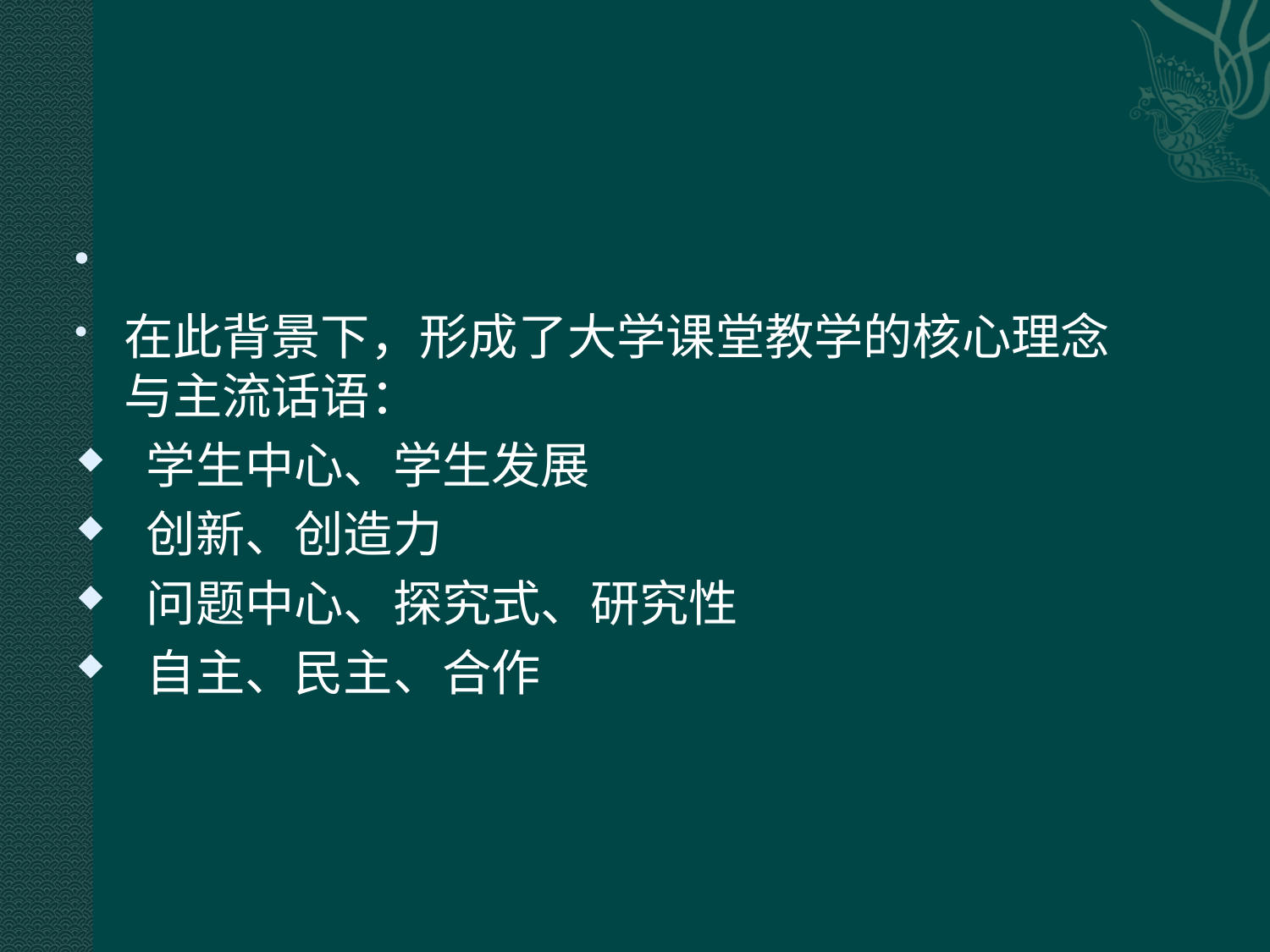

#

在此背景下，形成了大学课堂教学的核心理念与主流话语：
 学生中心、学生发展
 创新、创造力
 问题中心、探究式、研究性
 自主、民主、合作